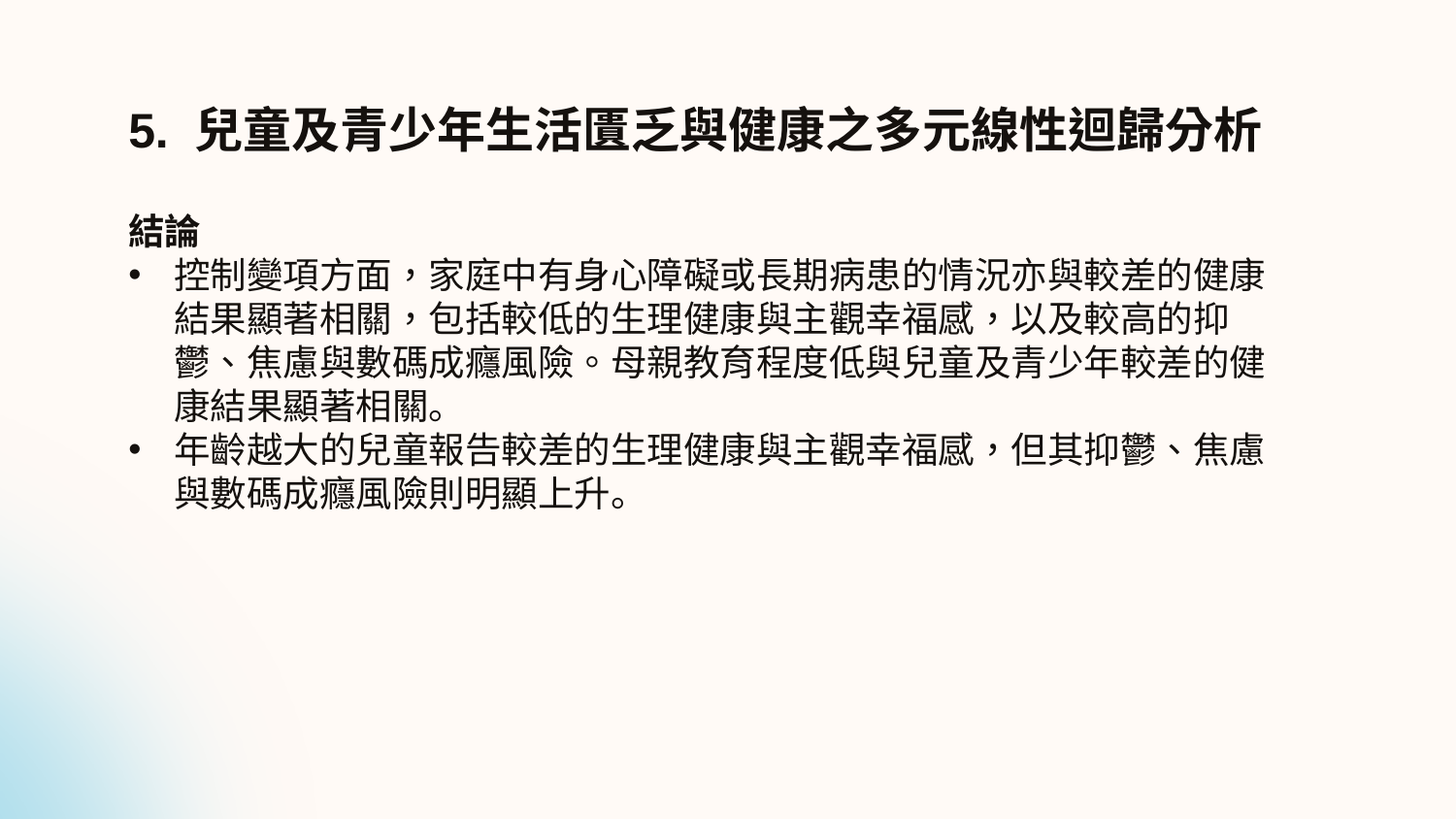

# 5. 兒童及青少年生活匱乏與健康之多元線性迴歸分析
結論
控制變項方面，家庭中有身心障礙或長期病患的情況亦與較差的健康結果顯著相關，包括較低的生理健康與主觀幸福感，以及較高的抑鬱、焦慮與數碼成癮風險。母親教育程度低與兒童及青少年較差的健康結果顯著相關。
年齡越大的兒童報告較差的生理健康與主觀幸福感，但其抑鬱、焦慮與數碼成癮風險則明顯上升。